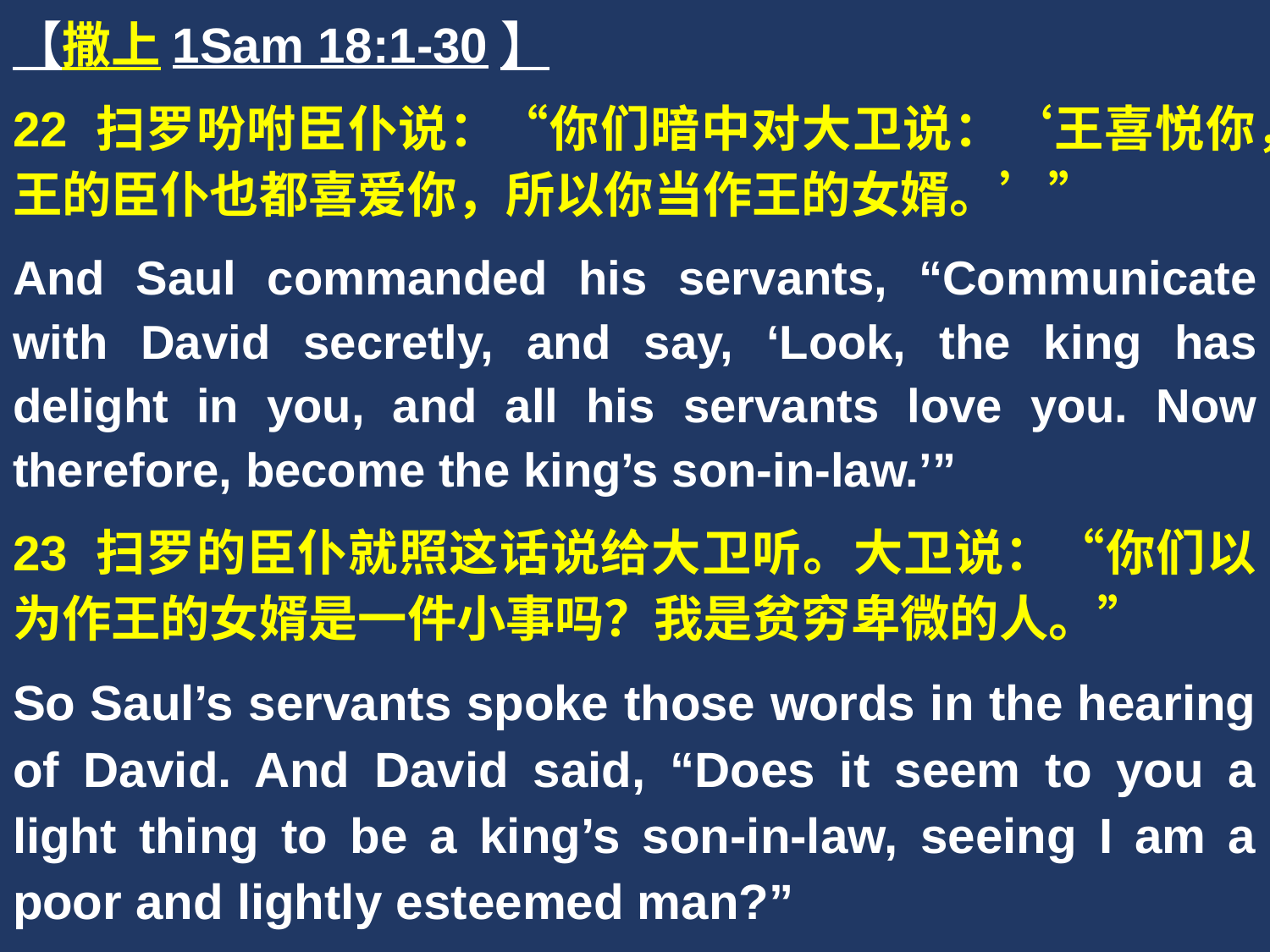

【撒上1Sam 18:1-30】
22 扫罗吩咐臣仆说：“你们暗中对大卫说：‘王喜悦你，王的臣仆也都喜爱你，所以你当作王的女婿。’”
And Saul commanded his servants, “Communicate with David secretly, and say, ‘Look, the king has delight in you, and all his servants love you. Now therefore, become the king’s son-in-law.’”
23 扫罗的臣仆就照这话说给大卫听。大卫说：“你们以为作王的女婿是一件小事吗？我是贫穷卑微的人。”
So Saul’s servants spoke those words in the hearing of David. And David said, “Does it seem to you a light thing to be a king’s son-in-law, seeing I am a poor and lightly esteemed man?”